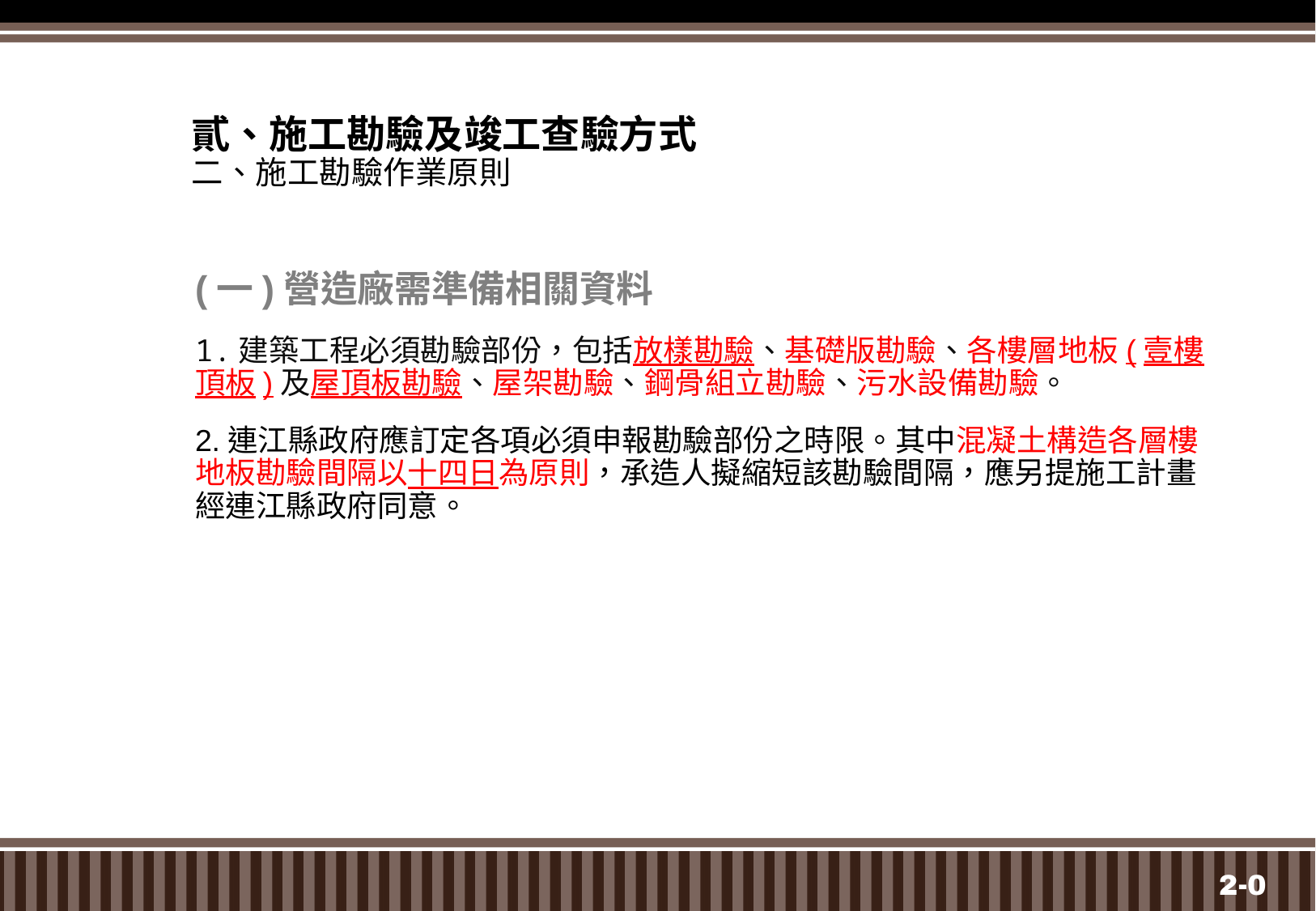

# 貳、施工勘驗及竣工查驗方式 二、施工勘驗作業原則
(一)營造廠需準備相關資料
1.建築工程必須勘驗部份，包括放樣勘驗、基礎版勘驗、各樓層地板(壹樓頂板)及屋頂板勘驗、屋架勘驗、鋼骨組立勘驗、污水設備勘驗。
2.連江縣政府應訂定各項必須申報勘驗部份之時限。其中混凝土構造各層樓地板勘驗間隔以十四日為原則，承造人擬縮短該勘驗間隔，應另提施工計畫經連江縣政府同意。
2-0